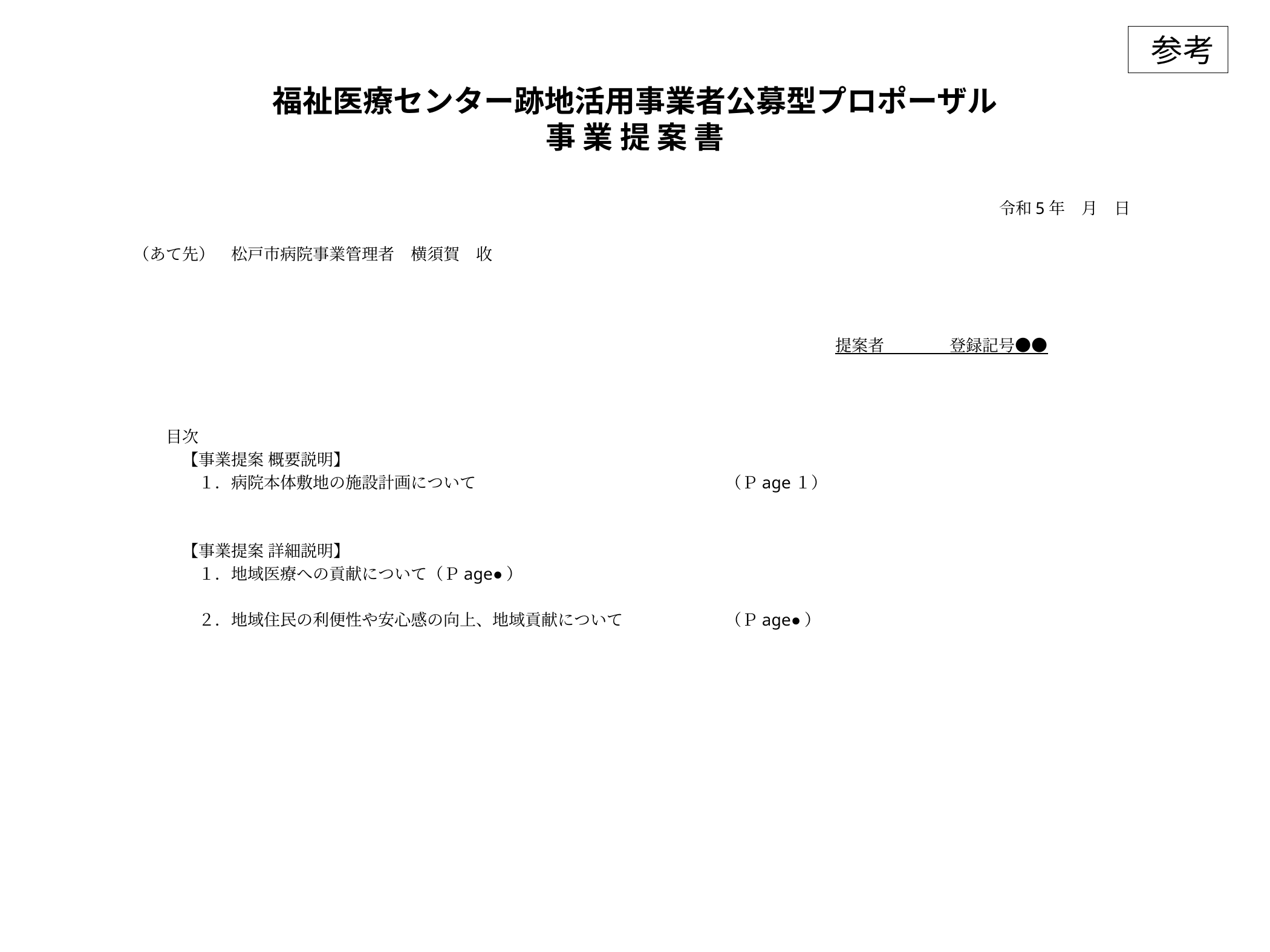

参考
# 福祉医療センター跡地活用事業者公募型プロポーザル 事 業 提 案 書

　　　　　　　　　　　　　　　　　　　　　　　　　　　　　　　　　　　　　　　　　　　　　　　　　　　　　令和5年　月　日

（あて先）　松戸市病院事業管理者　横須賀　收

　　　　　　　　　　　　　　　　　　　　　　　　　　　　　　　　　　　　　　　　　　　提案者　　　　登録記号●●

　　目次
　　　【事業提案 概要説明】
　　　　１．病院本体敷地の施設計画について　　　　　　　　　　 　　　　　（Ｐage１）

　　　【事業提案 詳細説明】
　　　　１．地域医療への貢献について（Ｐage●）

　　　　２．地域住民の利便性や安心感の向上、地域貢献について　　　 　　　（Ｐage●）